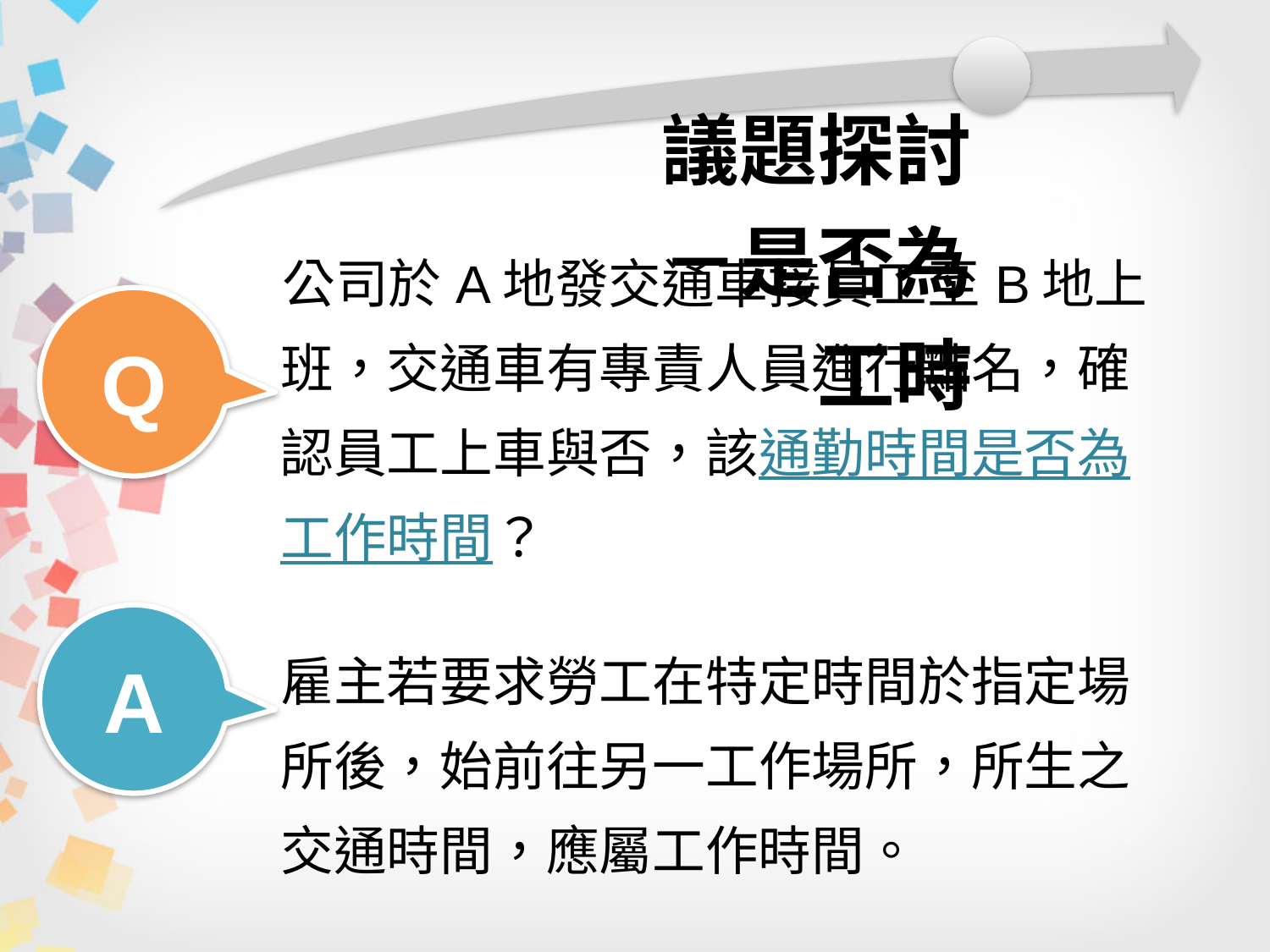

公司於A地發交通車接員工至B地上班，交通車有專責人員進行點名，確認員工上車與否，該通勤時間是否為工作時間？
雇主若要求勞工在特定時間於指定場所後，始前往另一工作場所，所生之交通時間，應屬工作時間。
Q

A